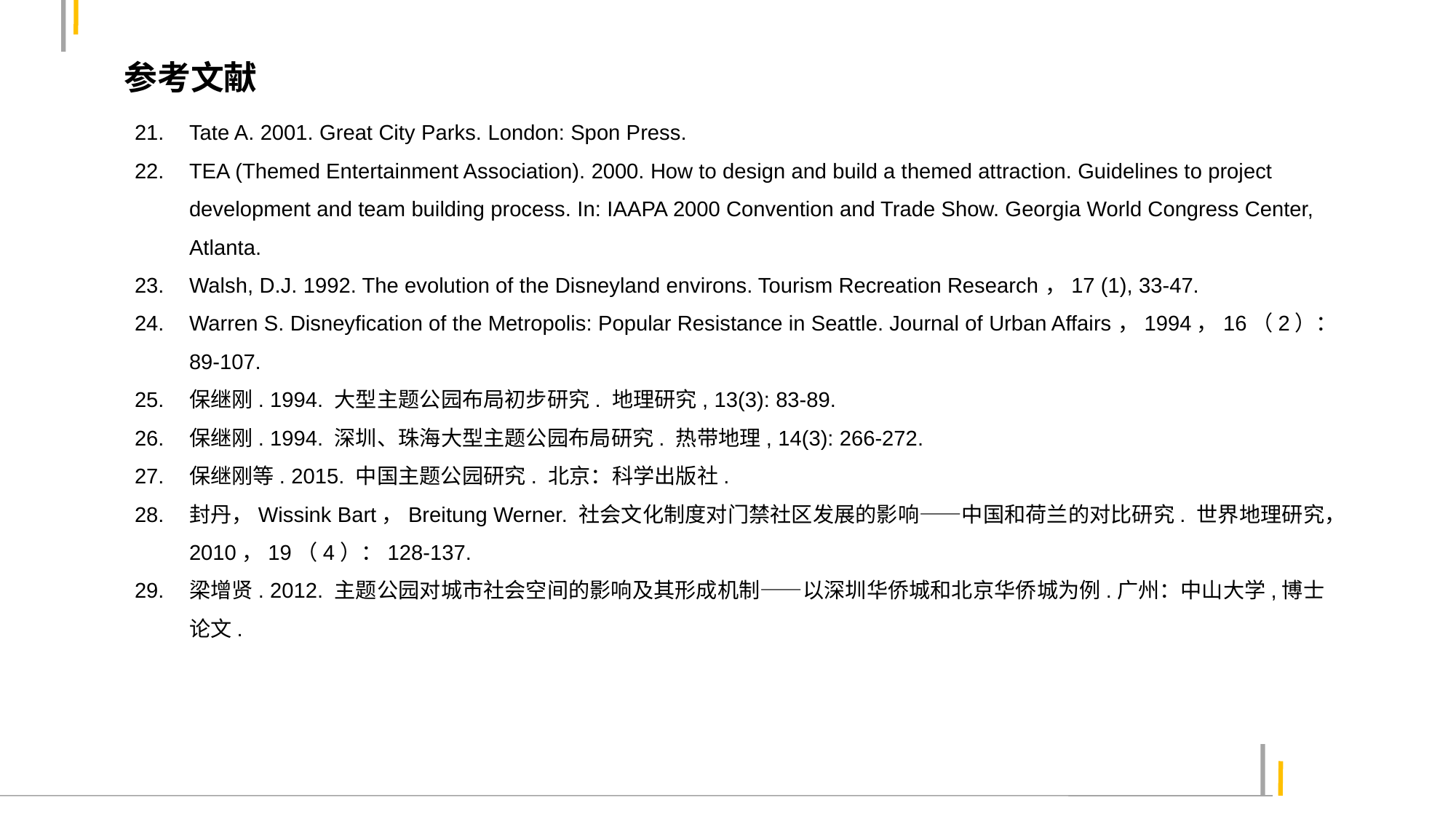

参考文献
Tate A. 2001. Great City Parks. London: Spon Press.
TEA (Themed Entertainment Association). 2000. How to design and build a themed attraction. Guidelines to project development and team building process. In: IAAPA 2000 Convention and Trade Show. Georgia World Congress Center, Atlanta.
Walsh, D.J. 1992. The evolution of the Disneyland environs. Tourism Recreation Research，17 (1), 33-47.
Warren S. Disneyfication of the Metropolis: Popular Resistance in Seattle. Journal of Urban Affairs，1994，16（2）：89-107.
保继刚. 1994. 大型主题公园布局初步研究. 地理研究, 13(3): 83-89.
保继刚. 1994. 深圳、珠海大型主题公园布局研究. 热带地理, 14(3): 266-272.
保继刚等. 2015. 中国主题公园研究. 北京：科学出版社.
封丹，Wissink Bart，Breitung Werner. 社会文化制度对门禁社区发展的影响——中国和荷兰的对比研究. 世界地理研究，2010，19（4）：128-137.
梁增贤. 2012. 主题公园对城市社会空间的影响及其形成机制——以深圳华侨城和北京华侨城为例.广州：中山大学,博士论文.